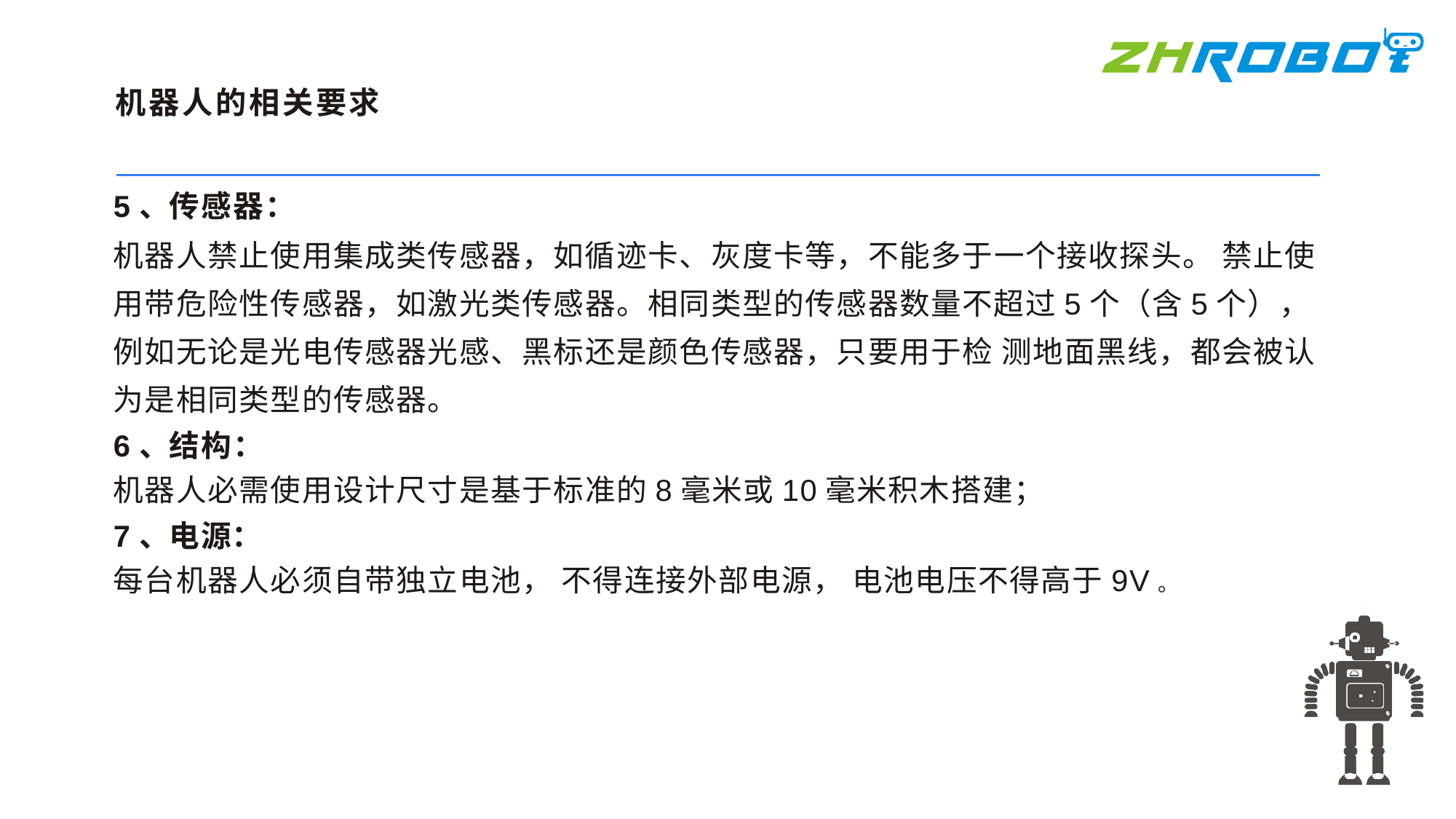

机器人的相关要求
5、传感器：
机器人禁止使用集成类传感器，如循迹卡、灰度卡等，不能多于一个接收探头。 禁止使用带危险性传感器，如激光类传感器。相同类型的传感器数量不超过5个（含5个），例如无论是光电传感器光感、黑标还是颜色传感器，只要用于检 测地面黑线，都会被认为是相同类型的传感器。
6、结构：
机器人必需使用设计尺寸是基于标准的8毫米或10毫米积木搭建；
7、电源：
每台机器人必须自带独立电池， 不得连接外部电源， 电池电压不得高于9V。